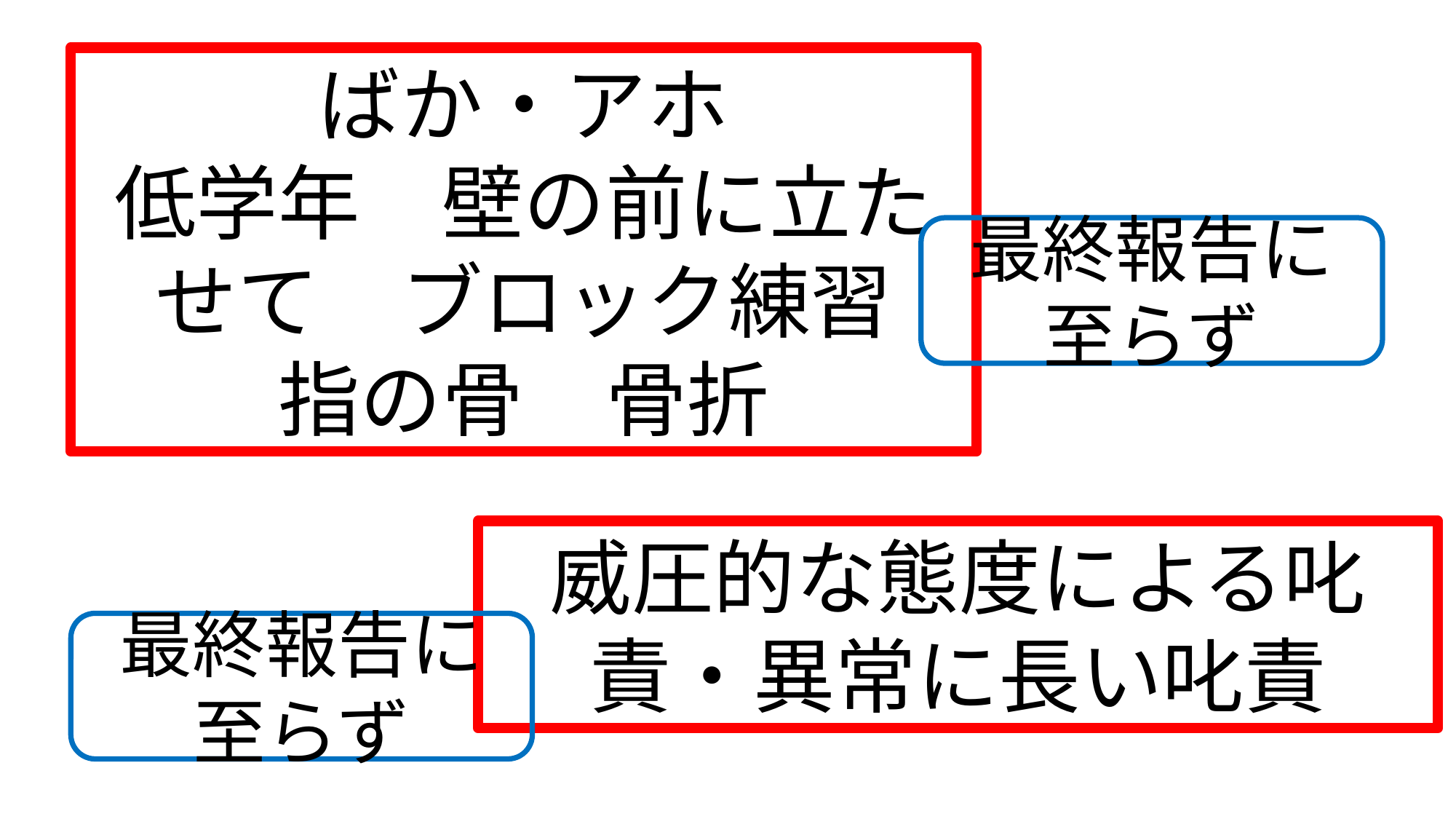

ばか・アホ
低学年　壁の前に立たせて　ブロック練習
指の骨　骨折
最終報告に至らず
威圧的な態度による叱責・異常に長い叱責
最終報告に至らず